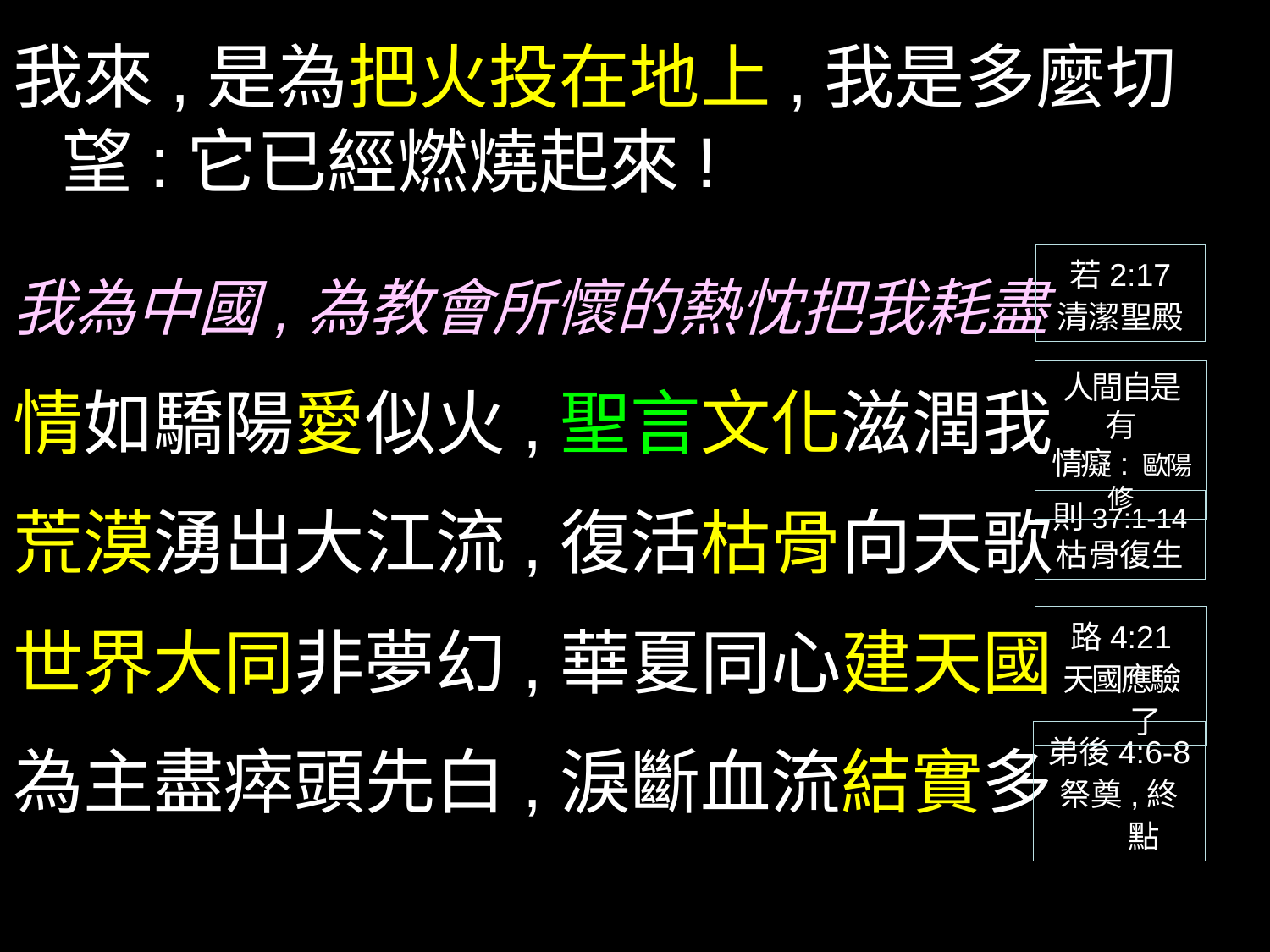

我來,是為把火投在地上,我是多麼切望:它已經燃燒起來!
我為中國,為教會所懷的熱忱把我耗盡
情如驕陽愛似火,聖言文化滋潤我
荒漠湧出大江流,復活枯骨向天歌
世界大同非夢幻,華夏同心建天國
為主盡瘁頭先白,淚斷血流結實多
若2:17
清潔聖殿
人間自是有
情癡: 歐陽修
則37:1-14
枯骨復生
路4:21
天國應驗了
弟後4:6-8
祭奠,終點